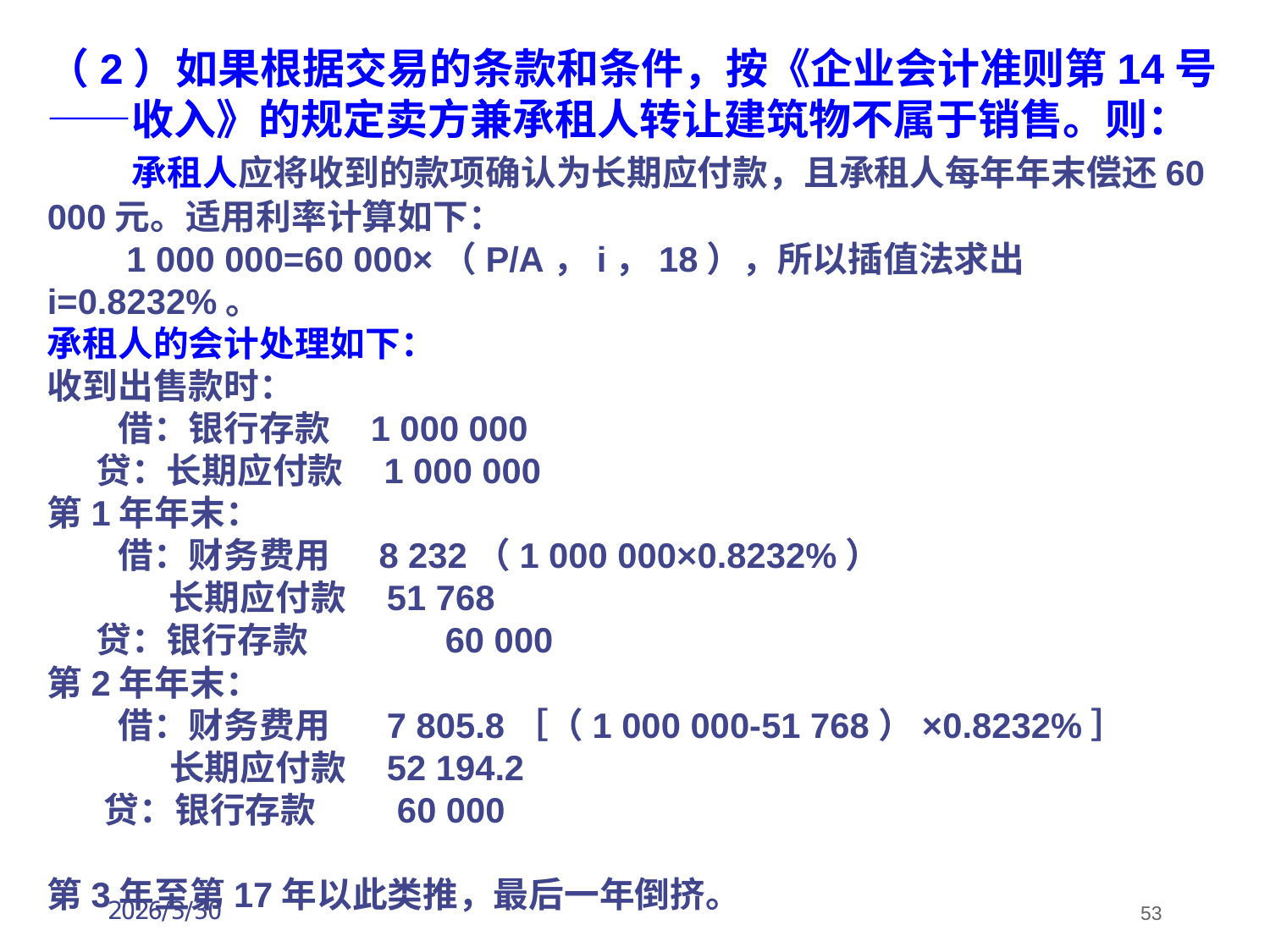

（2）如果根据交易的条款和条件，按《企业会计准则第14号——收入》的规定卖方兼承租人转让建筑物不属于销售。则：
　　承租人应将收到的款项确认为长期应付款，且承租人每年年末偿还60 000元。适用利率计算如下：
　　1 000 000=60 000×（P/A，i，18），所以插值法求出i=0.8232%。
承租人的会计处理如下：
收到出售款时：
　　借：银行存款    1 000 000
     贷：长期应付款    1 000 000
第1年年末：
　　借：财务费用     8 232（1 000 000×0.8232%）
　　　  长期应付款    51 768
     贷：银行存款                60 000
第2年年末：
　　借：财务费用      7 805.8［（1 000 000-51 768）×0.8232%］
　　  　长期应付款    52 194.2
      贷：银行存款         60 000

第3年至第17年以此类推，最后一年倒挤。

2026/3/30
53